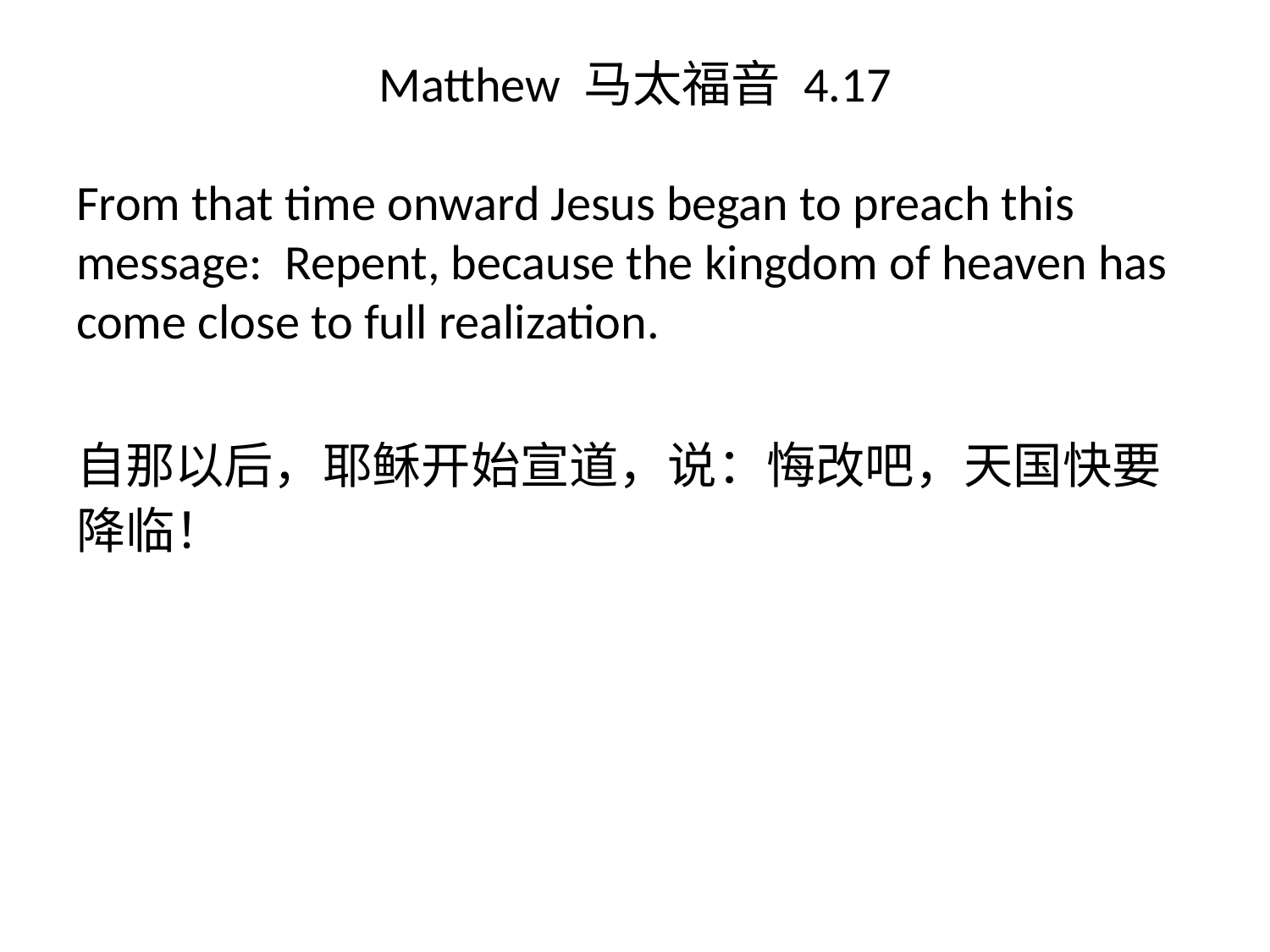

# Matthew 马太福音 4.17
From that time onward Jesus began to preach this message:  Repent, because the kingdom of heaven has come close to full realization.

自那以后，耶稣开始宣道，说：悔改吧，天国快要降临！